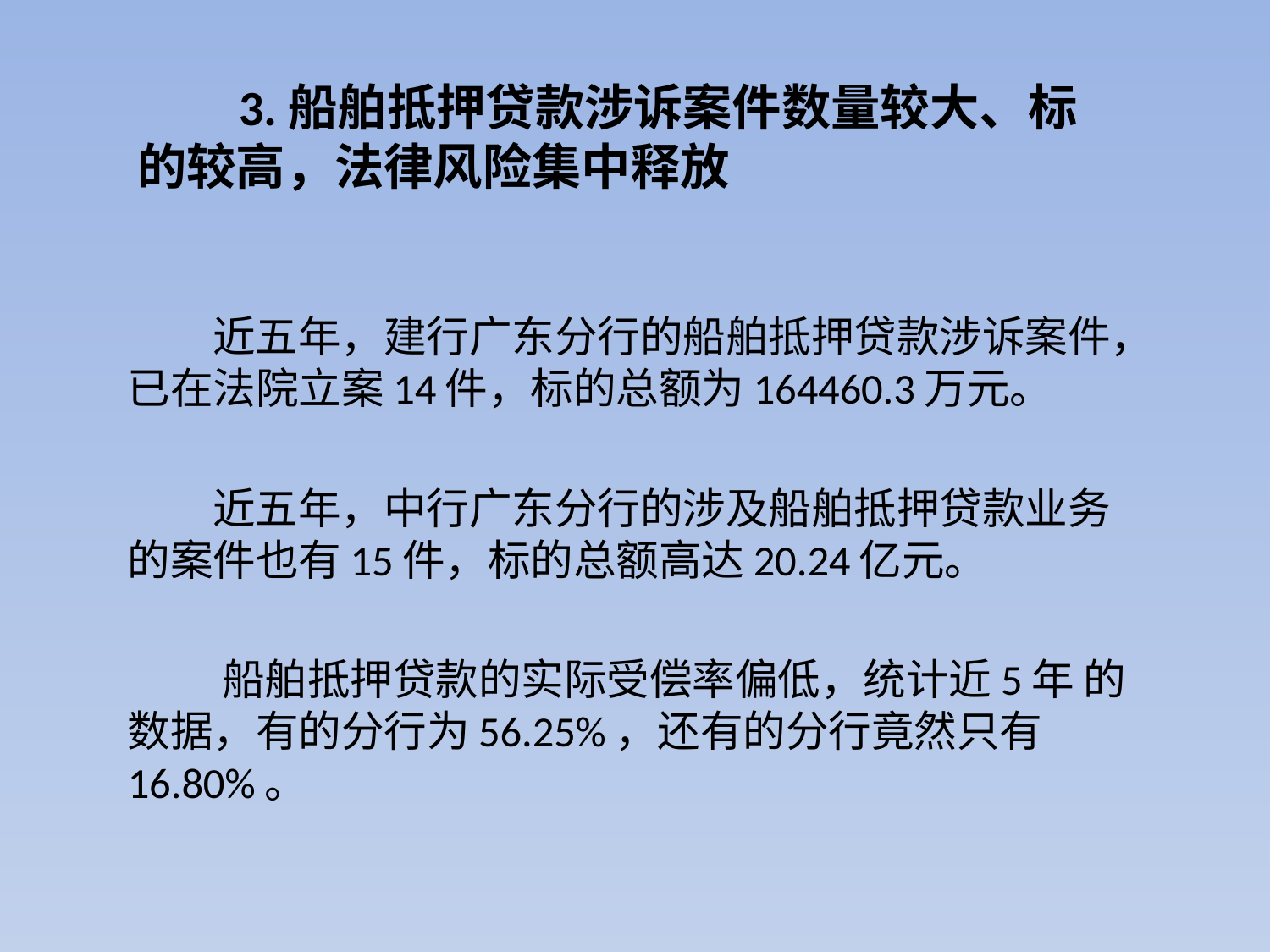

# 3.船舶抵押贷款涉诉案件数量较大、标的较高，法律风险集中释放

        近五年，建行广东分行的船舶抵押贷款涉诉案件，已在法院立案14件，标的总额为164460.3万元。

        近五年，中行广东分行的涉及船舶抵押贷款业务的案件也有15件，标的总额高达20.24亿元。

         船舶抵押贷款的实际受偿率偏低，统计近5年 的数据，有的分行为56.25%，还有的分行竟然只有16.80%。